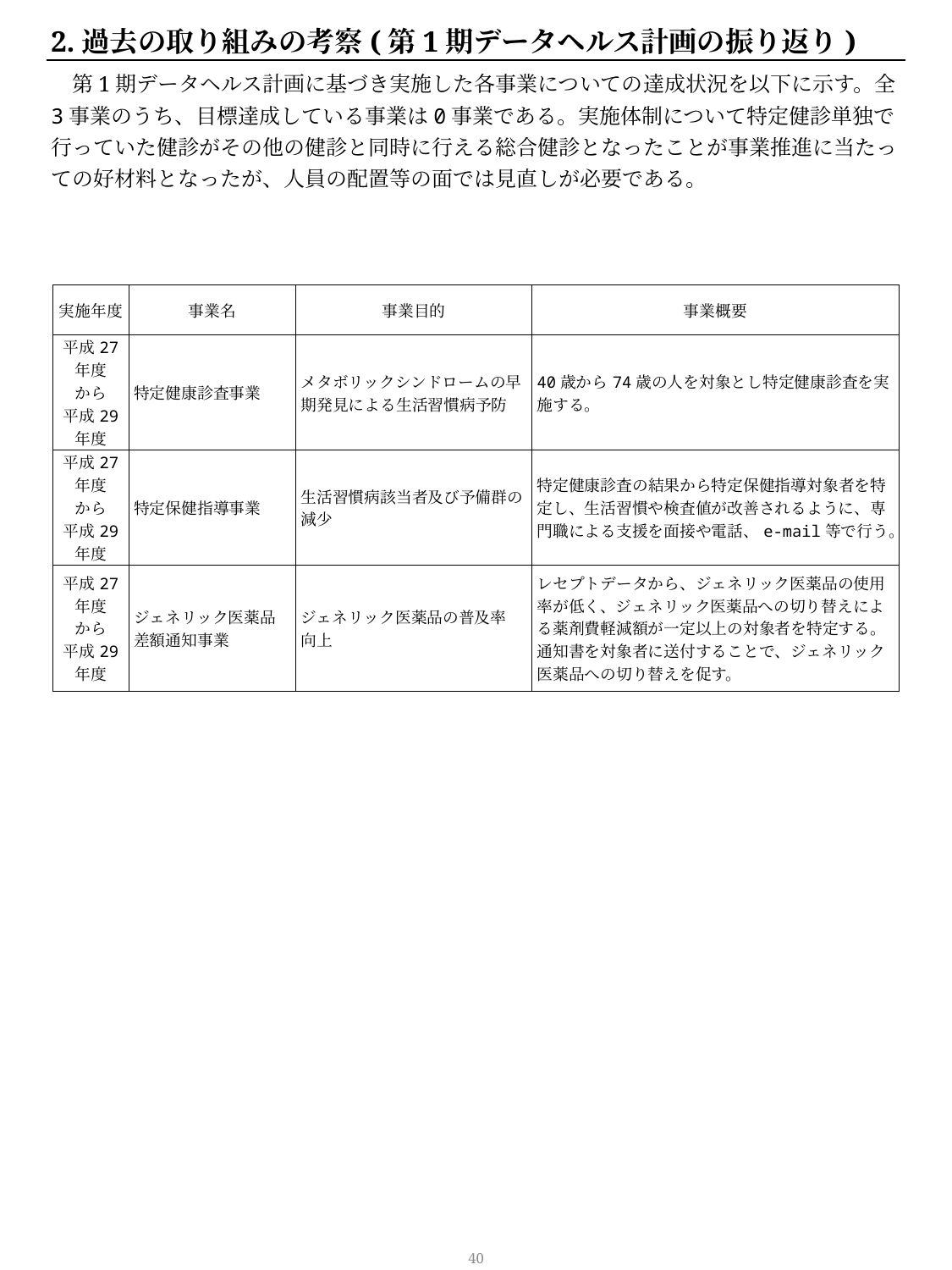

2.過去の取り組みの考察(第1期データヘルス計画の振り返り)
　第1期データヘルス計画に基づき実施した各事業についての達成状況を以下に示す。全3事業のうち、目標達成している事業は0事業である。実施体制について特定健診単独で行っていた健診がその他の健診と同時に行える総合健診となったことが事業推進に当たっての好材料となったが、人員の配置等の面では見直しが必要である。
| 実施年度 | 事業名 | 事業目的 | 事業概要 |
| --- | --- | --- | --- |
| 平成27 年度 から 平成29 年度 | 特定健康診査事業 | メタボリックシンドロームの早期発見による生活習慣病予防 | 40歳から74歳の人を対象とし特定健康診査を実施する。 |
| 平成27 年度 から 平成29 年度 | 特定保健指導事業 | 生活習慣病該当者及び予備群の減少 | 特定健康診査の結果から特定保健指導対象者を特定し、生活習慣や検査値が改善されるように、専門職による支援を面接や電話、e-mail等で行う。 |
| 平成27 年度 から 平成29 年度 | ジェネリック医薬品差額通知事業 | ジェネリック医薬品の普及率 向上 | レセプトデータから、ジェネリック医薬品の使用率が低く、ジェネリック医薬品への切り替えによる薬剤費軽減額が一定以上の対象者を特定する。通知書を対象者に送付することで、ジェネリック医薬品への切り替えを促す。 |
40